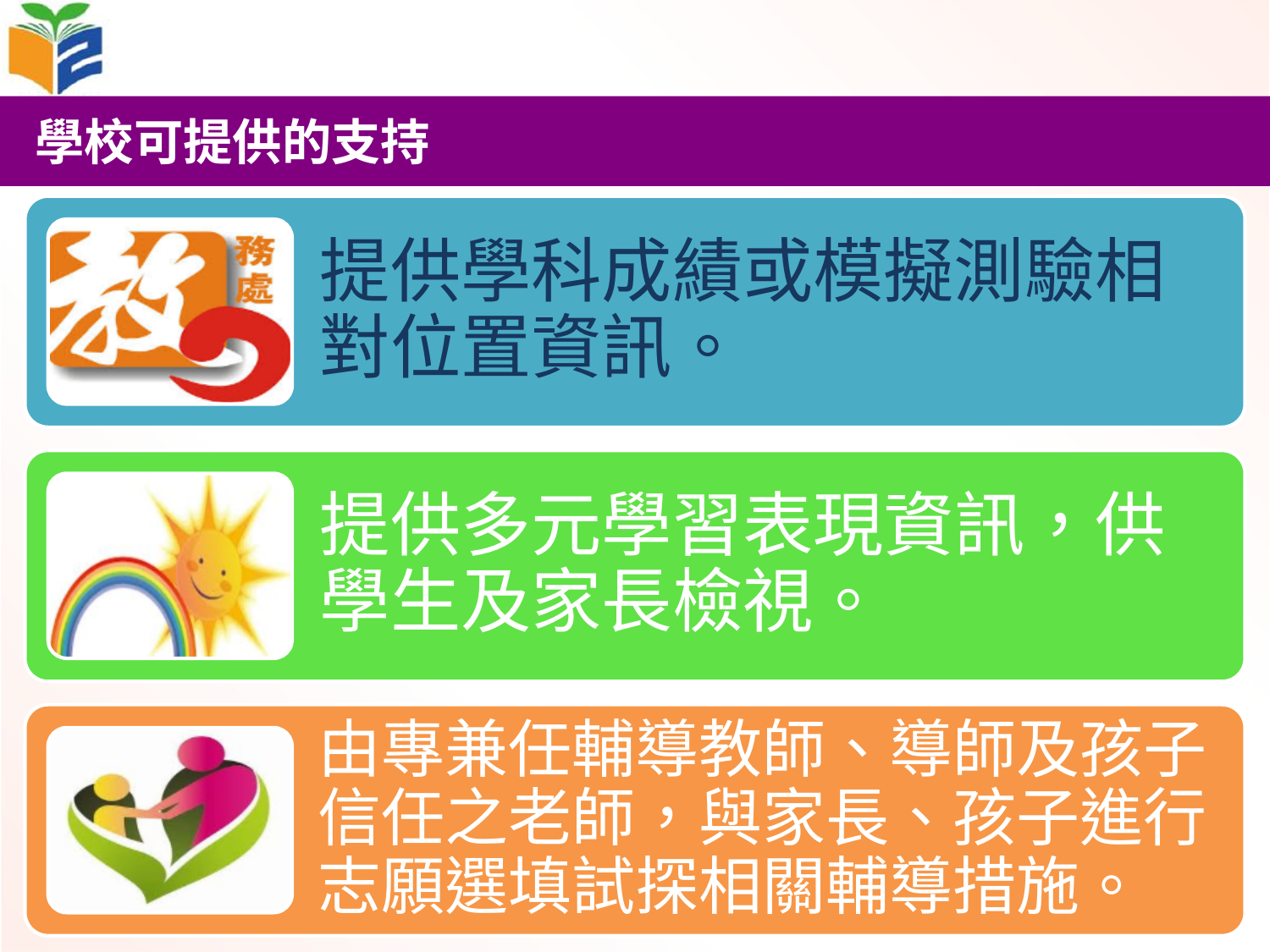

學校可提供的支持
提供學科成績或模擬測驗相對位置資訊。
提供多元學習表現資訊，供學生及家長檢視。
由專兼任輔導教師、導師及孩子信任之老師，與家長、孩子進行志願選填試探相關輔導措施。